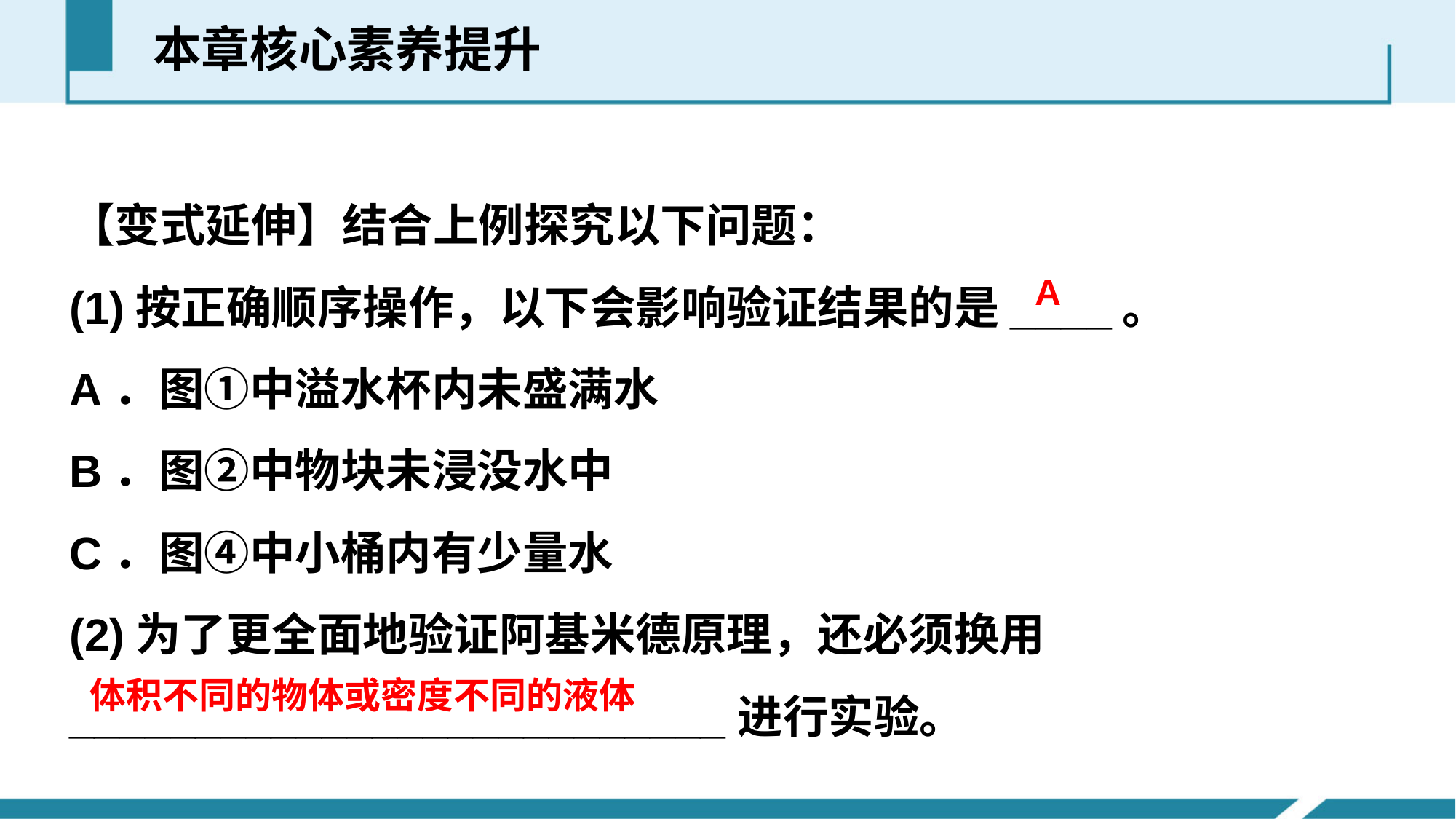

本章核心素养提升
【变式延伸】结合上例探究以下问题：
(1)按正确顺序操作，以下会影响验证结果的是____。
A．图①中溢水杯内未盛满水
B．图②中物块未浸没水中
C．图④中小桶内有少量水
(2)为了更全面地验证阿基米德原理，还必须换用__________________________进行实验。
A
体积不同的物体或密度不同的液体